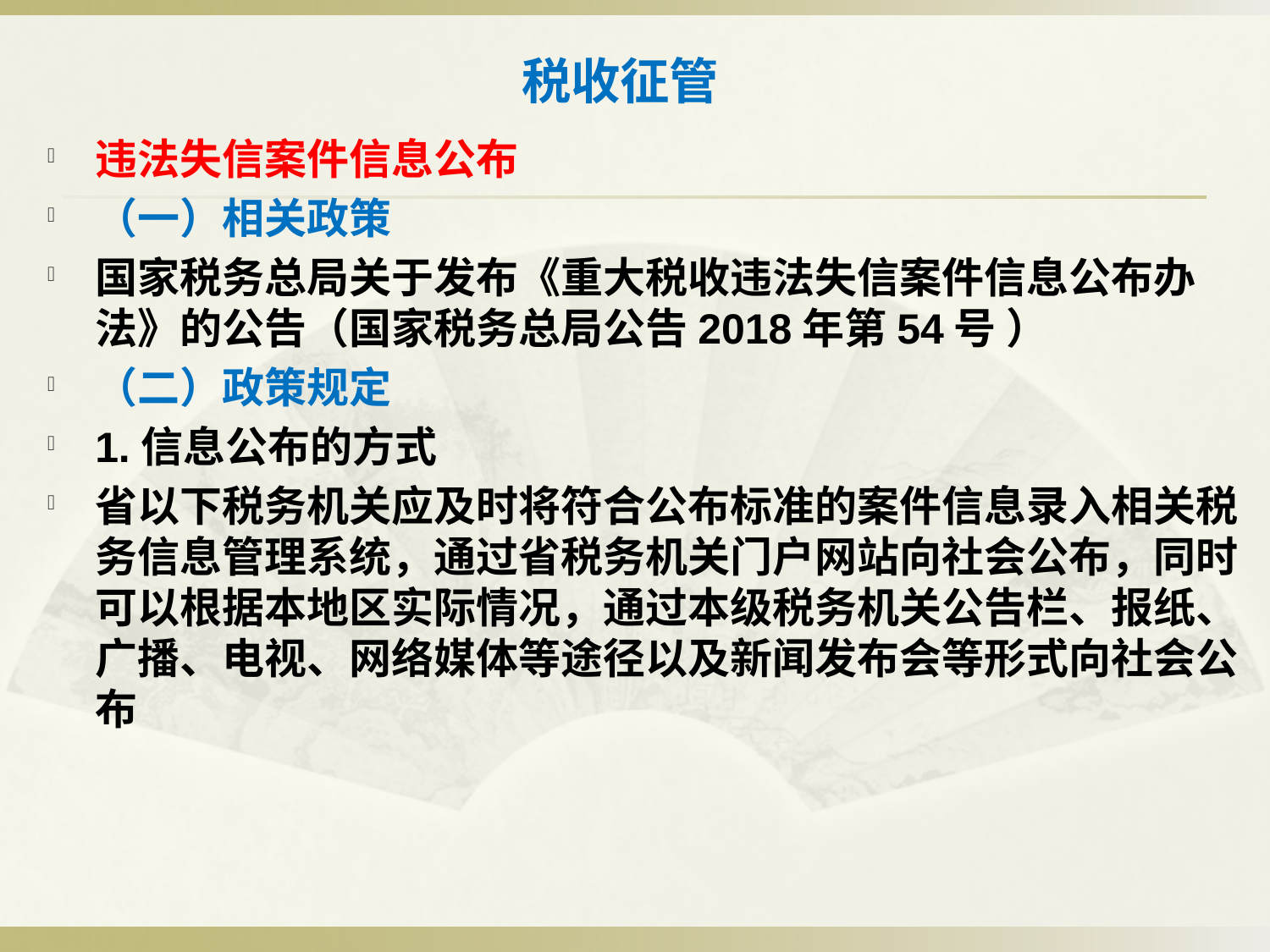

# 税收征管
违法失信案件信息公布
（一）相关政策
国家税务总局关于发布《重大税收违法失信案件信息公布办法》的公告（国家税务总局公告2018年第54号 ）
（二）政策规定
1.信息公布的方式
省以下税务机关应及时将符合公布标准的案件信息录入相关税务信息管理系统，通过省税务机关门户网站向社会公布，同时可以根据本地区实际情况，通过本级税务机关公告栏、报纸、广播、电视、网络媒体等途径以及新闻发布会等形式向社会公布